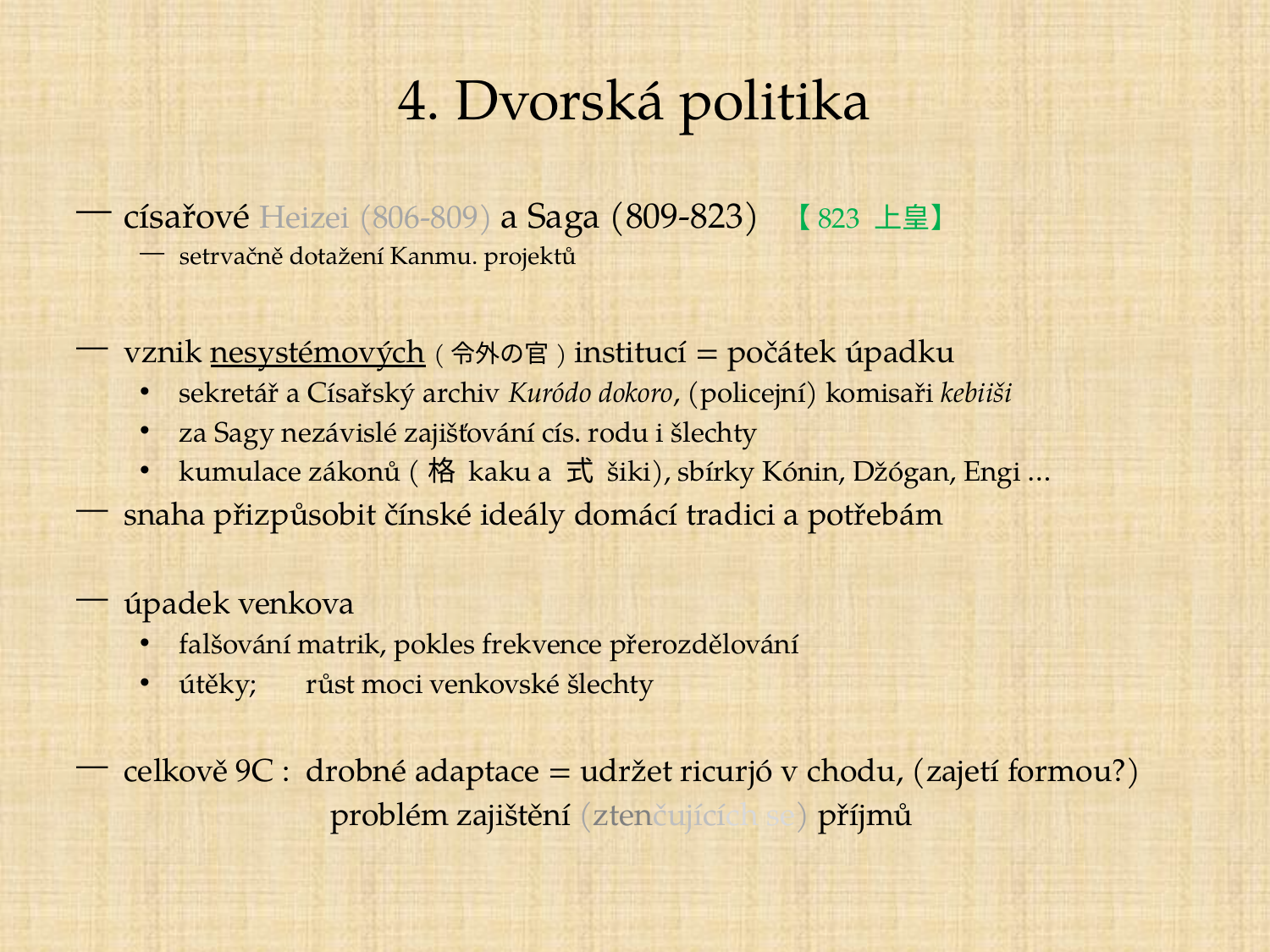

# 4. Dvorská politika
císařové Heizei (806-809) a Saga (809-823)  【823 上皇】
setrvačně dotažení Kanmu. projektů

vznik nesystémových (令外の官) institucí = počátek úpadku
sekretář a Císařský archiv Kuródo dokoro, (policejní) komisaři kebiiši
za Sagy nezávislé zajišťování cís. rodu i šlechty
kumulace zákonů (格 kaku a 式 šiki), sbírky Kónin, Džógan, Engi …
snaha přizpůsobit čínské ideály domácí tradici a potřebám

úpadek venkova
falšování matrik, pokles frekvence přerozdělování
útěky;	růst moci venkovské šlechty

celkově 9C :  drobné adaptace = udržet ricurjó v chodu, (zajetí formou?)
		problém zajištění (ztenčujících se) příjmů